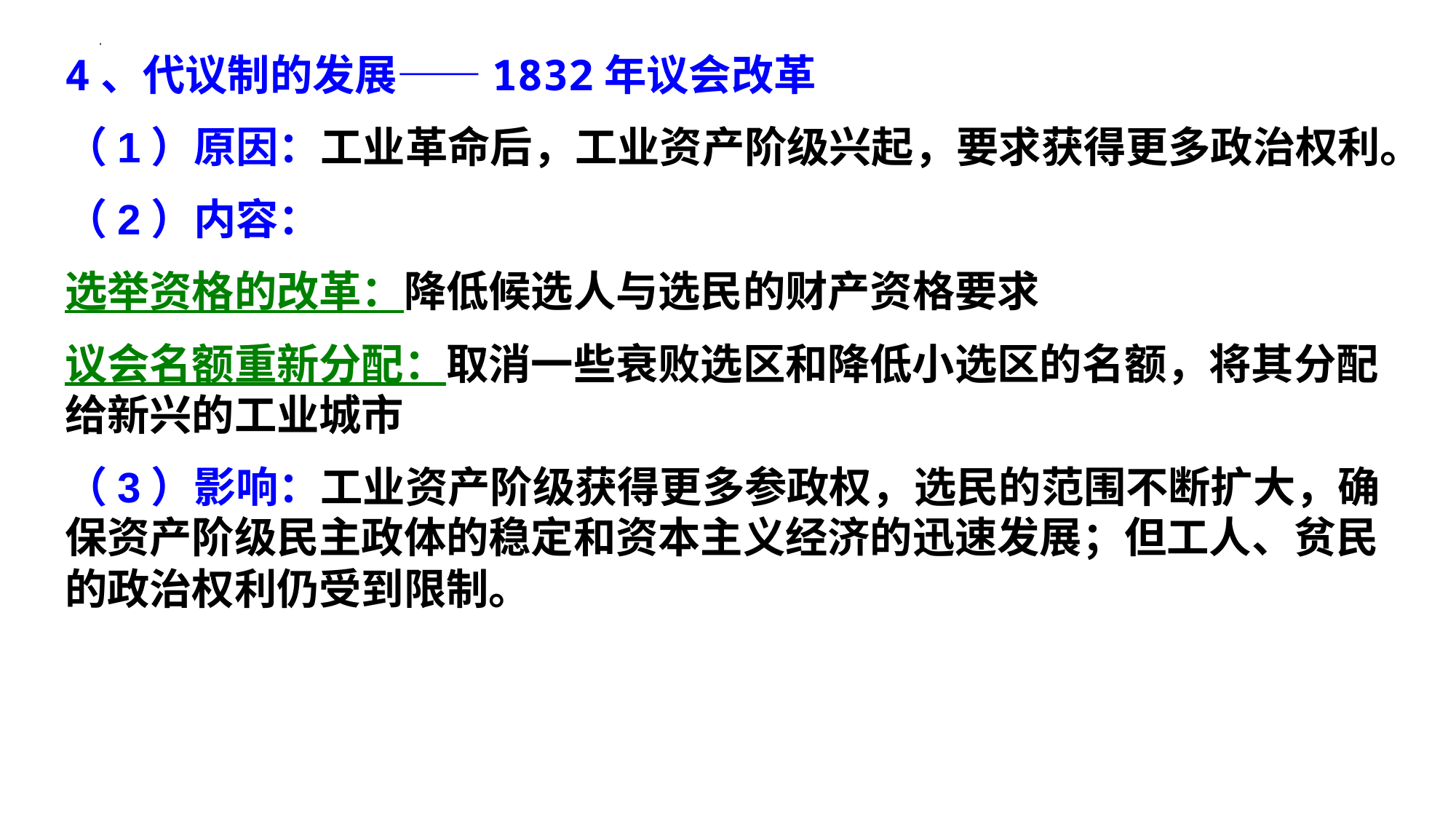

4、代议制的发展——1832年议会改革
（1）原因：工业革命后，工业资产阶级兴起，要求获得更多政治权利。
（2）内容：
选举资格的改革：降低候选人与选民的财产资格要求
议会名额重新分配：取消一些衰败选区和降低小选区的名额，将其分配给新兴的工业城市
（3）影响：工业资产阶级获得更多参政权，选民的范围不断扩大，确保资产阶级民主政体的稳定和资本主义经济的迅速发展；但工人、贫民的政治权利仍受到限制。